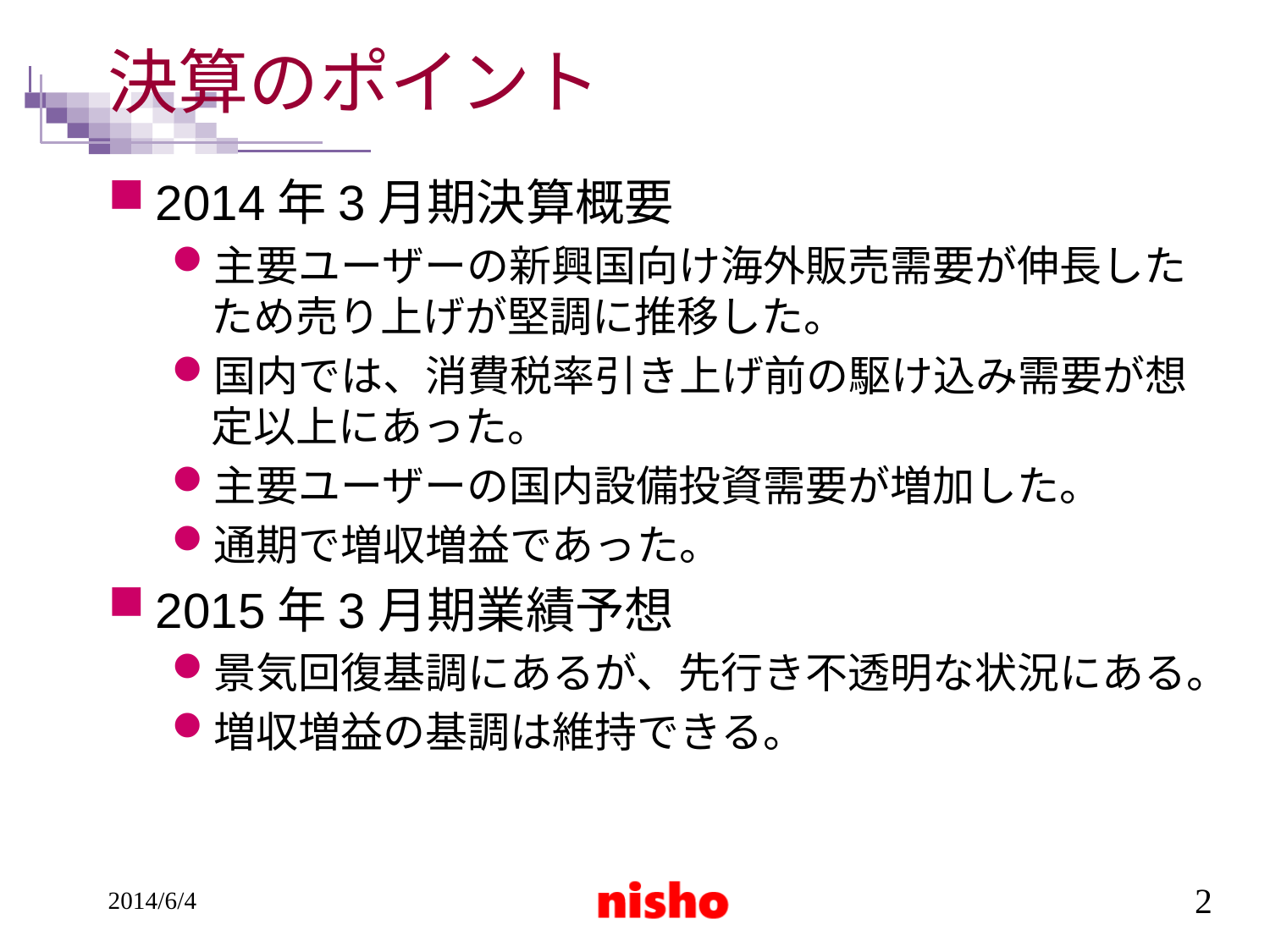

# 決算のポイント
2014年3月期決算概要
主要ユーザーの新興国向け海外販売需要が伸長したため売り上げが堅調に推移した。
国内では、消費税率引き上げ前の駆け込み需要が想定以上にあった。
主要ユーザーの国内設備投資需要が増加した。
通期で増収増益であった。
2015年3月期業績予想
景気回復基調にあるが、先行き不透明な状況にある。
増収増益の基調は維持できる。
2014/6/4
2